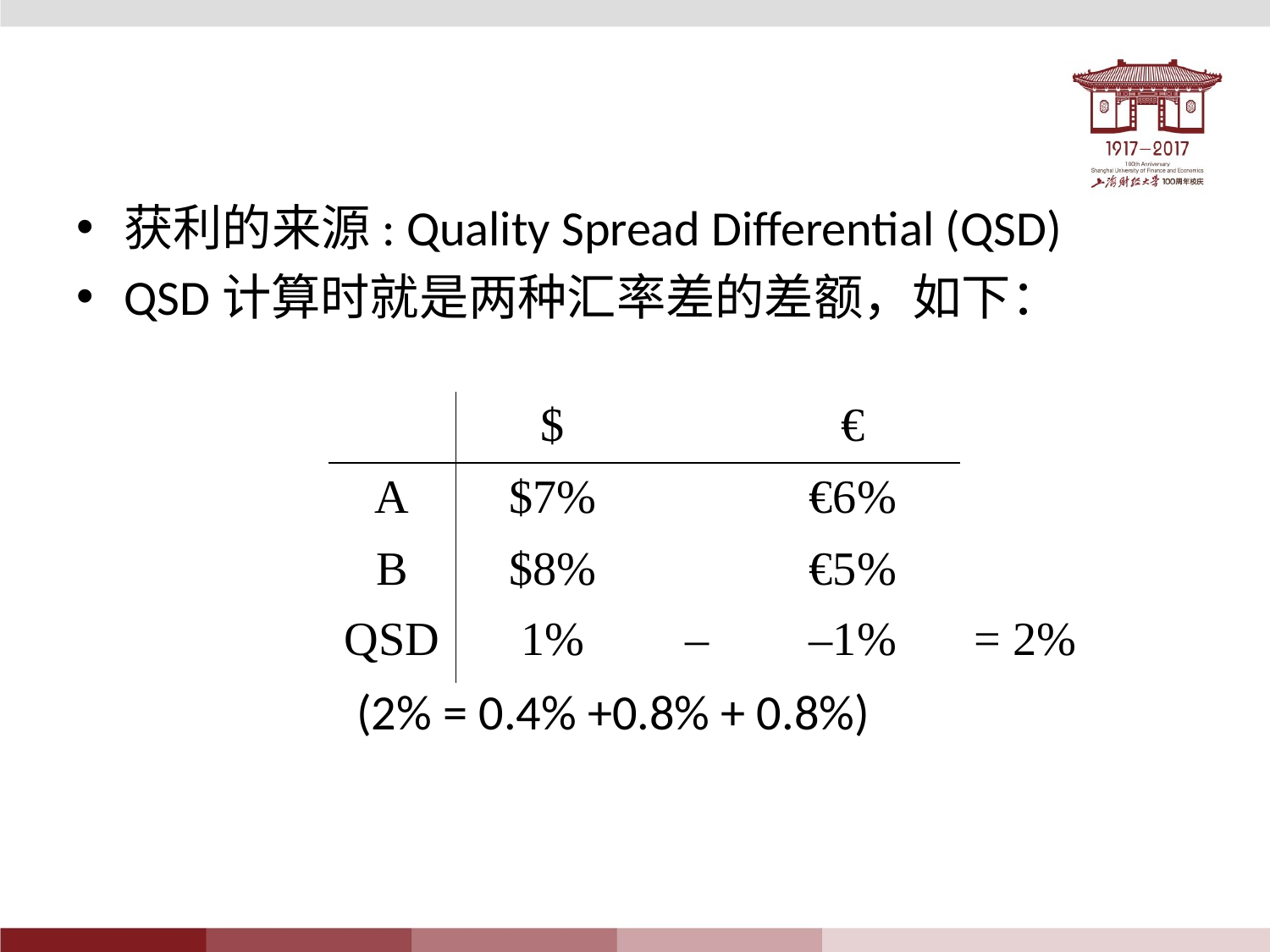

获利的来源: Quality Spread Differential (QSD)
QSD计算时就是两种汇率差的差额，如下：

                         (2% = 0.4% +0.8% + 0.8%)
|  | $ |  | € |  |
| --- | --- | --- | --- | --- |
| A | $7% |  | €6% |  |
| B | $8% |  | €5% |  |
| QSD | 1% | – | –1% | = 2% |
| --- | --- | --- | --- | --- |